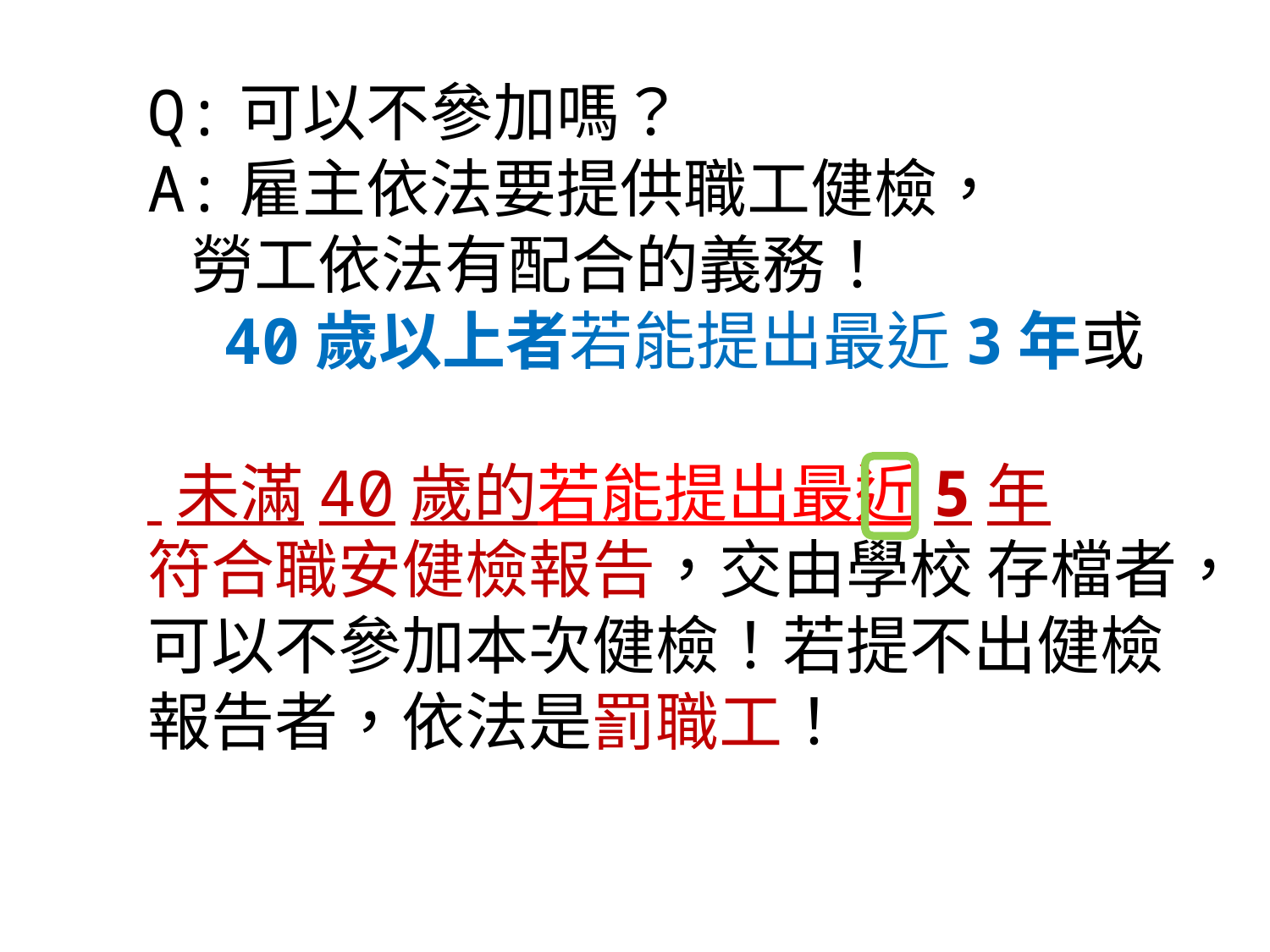

Q:可以不參加嗎？
A:雇主依法要提供職工健檢，
  勞工依法有配合的義務！
  40歲以上者若能提出最近3年或

 未滿40歲的若能提出最近5年
符合職安健檢報告，交由學校 存檔者，可以不參加本次健檢！若提不出健檢報告者，依法是罰職工！